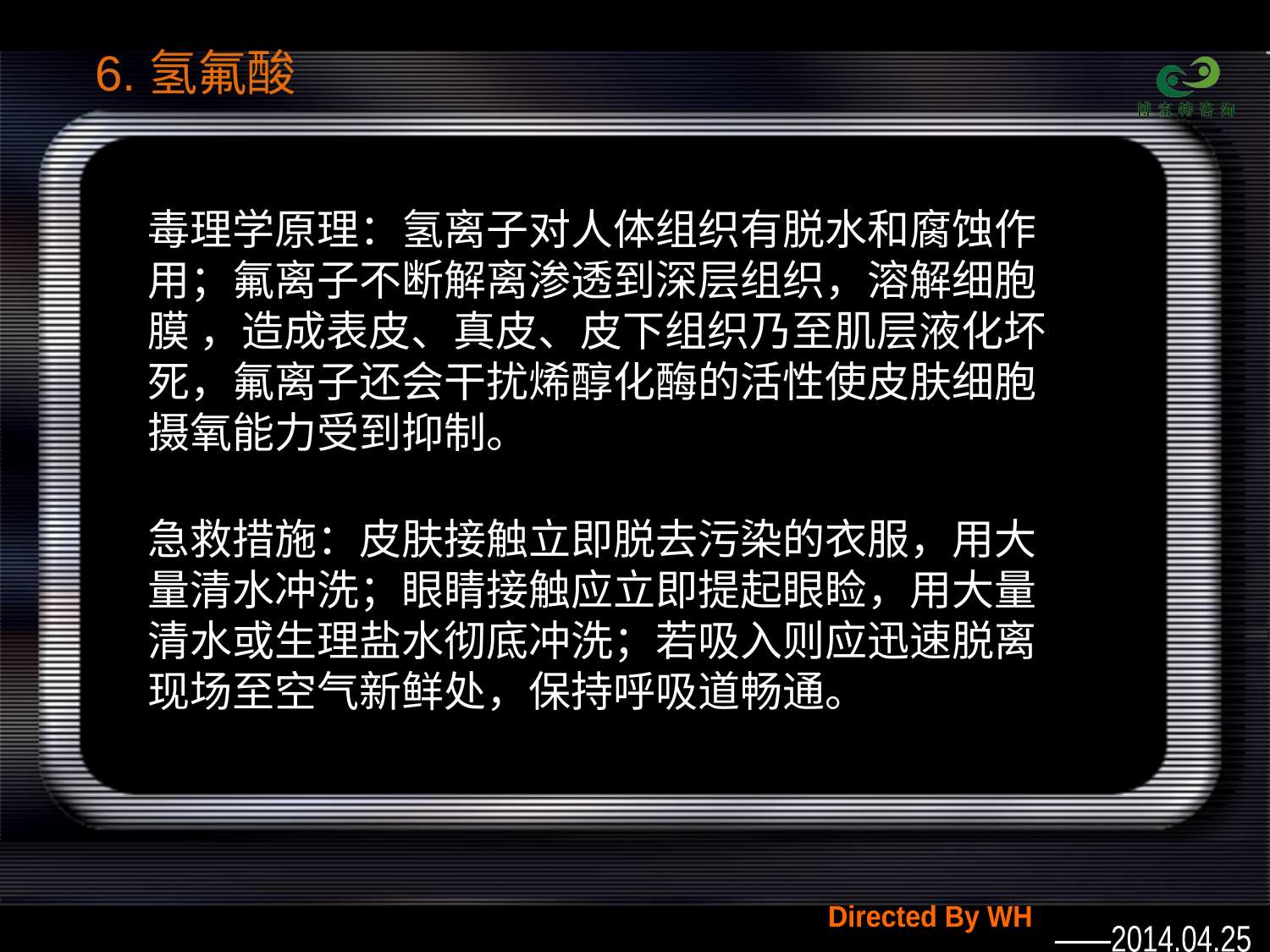

# 6.氢氟酸
毒理学原理：氢离子对人体组织有脱水和腐蚀作用；氟离子不断解离渗透到深层组织，溶解细胞膜 ，造成表皮、真皮、皮下组织乃至肌层液化坏死，氟离子还会干扰烯醇化酶的活性使皮肤细胞摄氧能力受到抑制。
急救措施：皮肤接触立即脱去污染的衣服，用大量清水冲洗；眼睛接触应立即提起眼睑，用大量清水或生理盐水彻底冲洗；若吸入则应迅速脱离现场至空气新鲜处，保持呼吸道畅通。